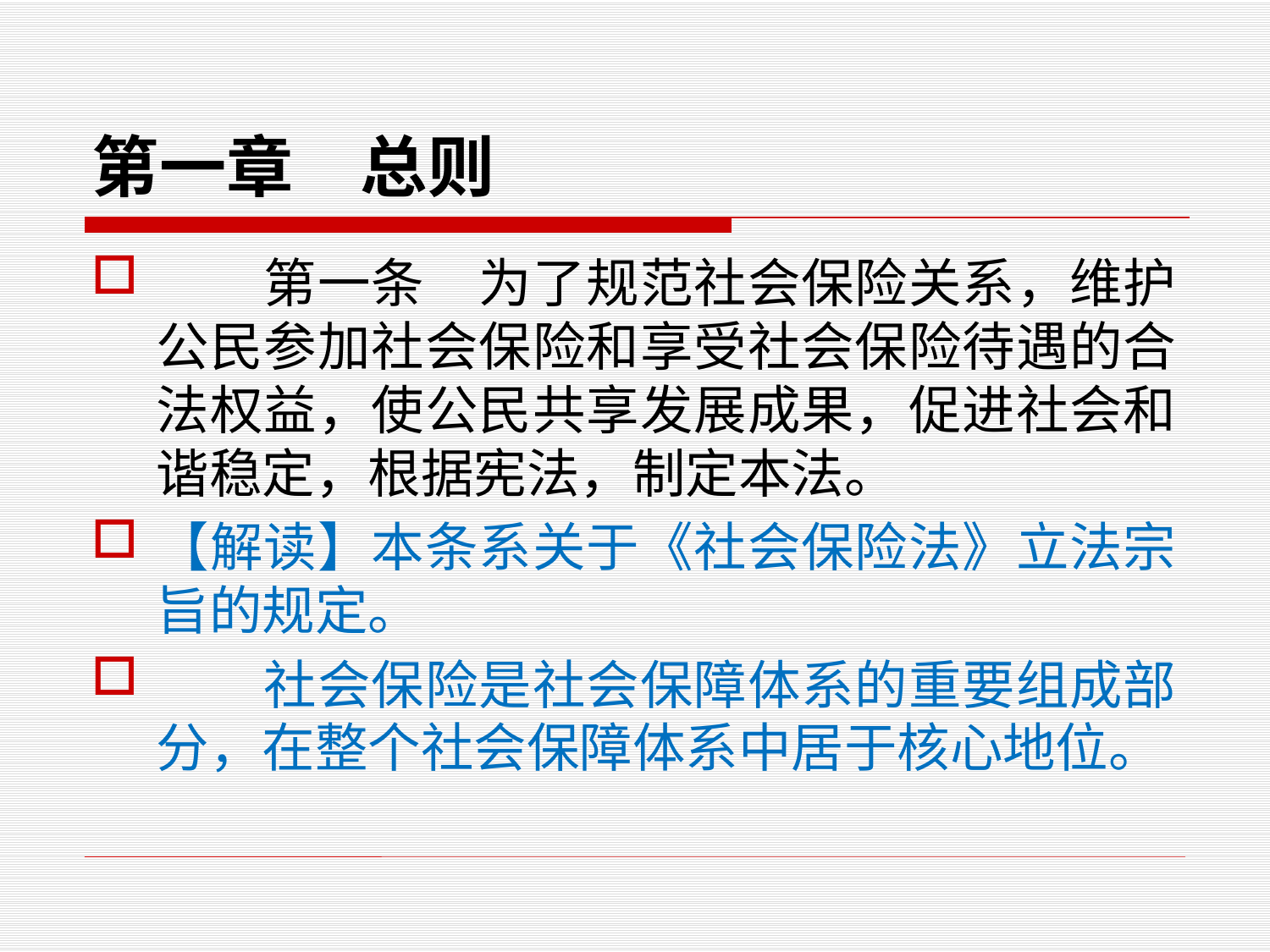

# 第一章　总则
　　第一条　为了规范社会保险关系，维护公民参加社会保险和享受社会保险待遇的合法权益，使公民共享发展成果，促进社会和谐稳定，根据宪法，制定本法。
【解读】本条系关于《社会保险法》立法宗旨的规定。
　　社会保险是社会保障体系的重要组成部分，在整个社会保障体系中居于核心地位。